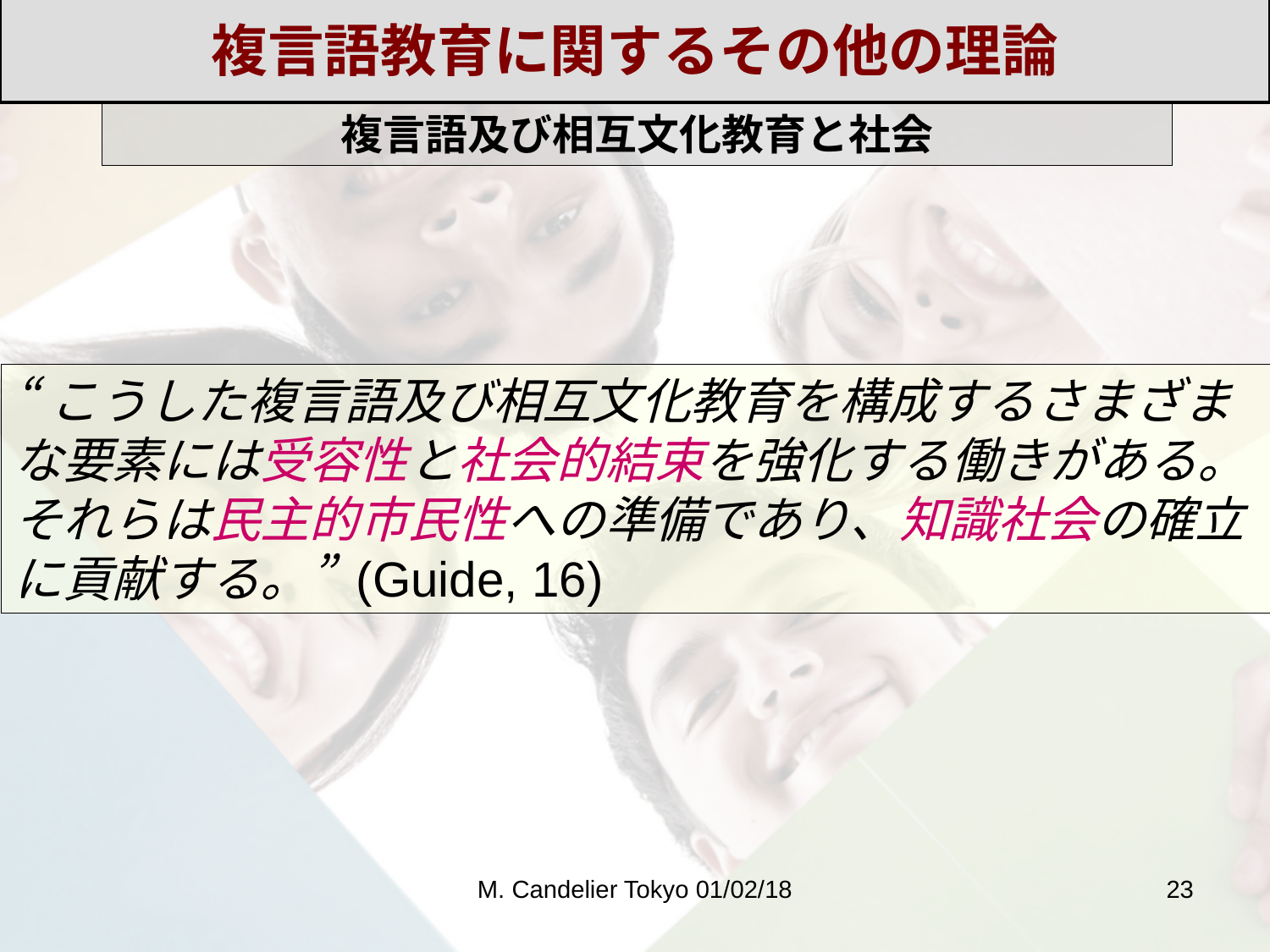

複言語教育に関するその他の理論
複言語及び相互文化教育と社会
“こうした複言語及び相互文化教育を構成するさまざまな要素には受容性と社会的結束を強化する働きがある。それらは民主的市民性への準備であり、知識社会の確立に貢献する。” (Guide, 16)
M. Candelier Tokyo 01/02/18
23